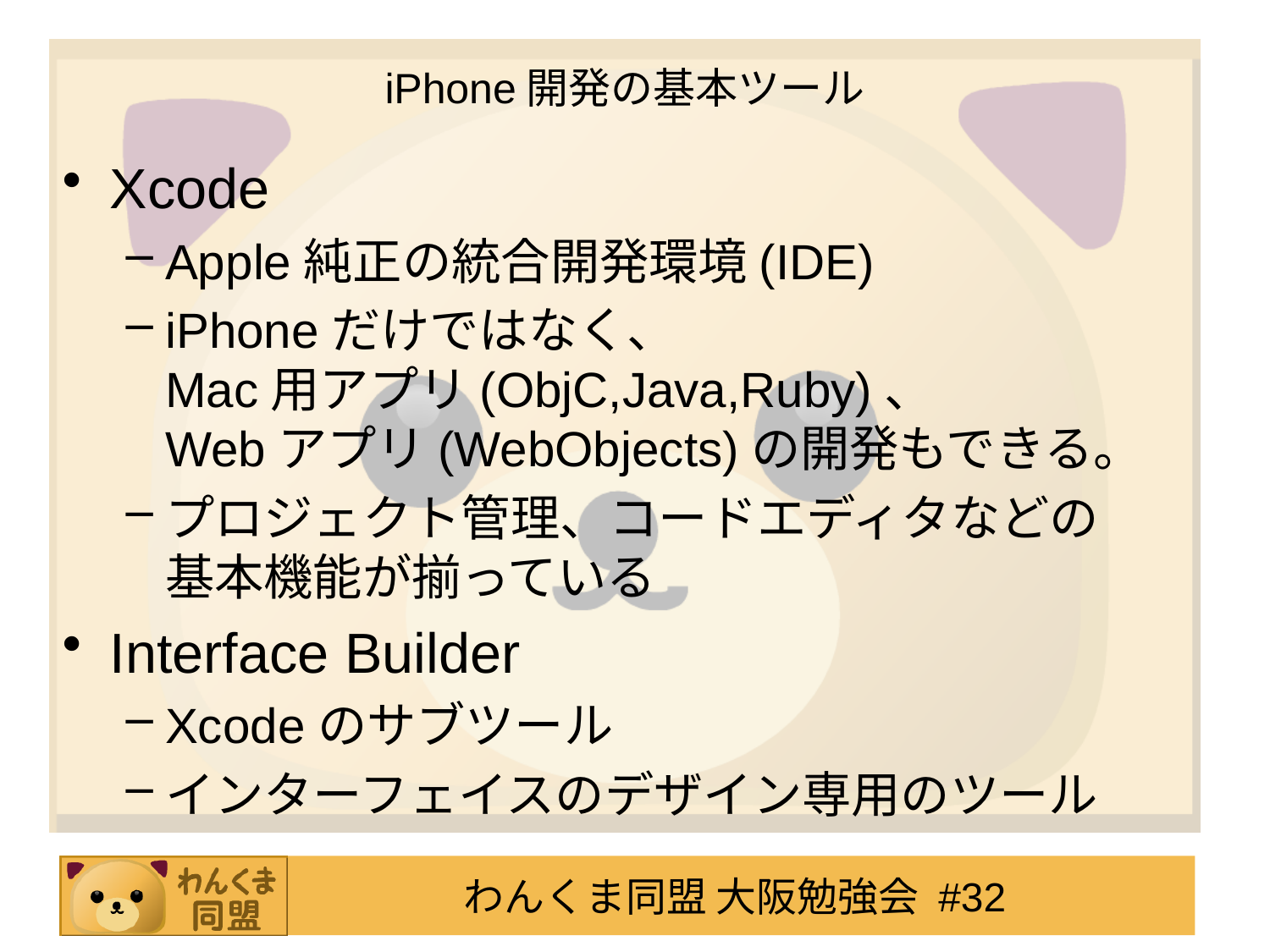

# iPhone開発の基本ツール
Xcode
Apple純正の統合開発環境(IDE)
iPhoneだけではなく、
Mac用アプリ(ObjC,Java,Ruby)、
Webアプリ(WebObjects)の開発もできる。
プロジェクト管理、コードエディタなどの
基本機能が揃っている
Interface Builder
Xcodeのサブツール
インターフェイスのデザイン専用のツール